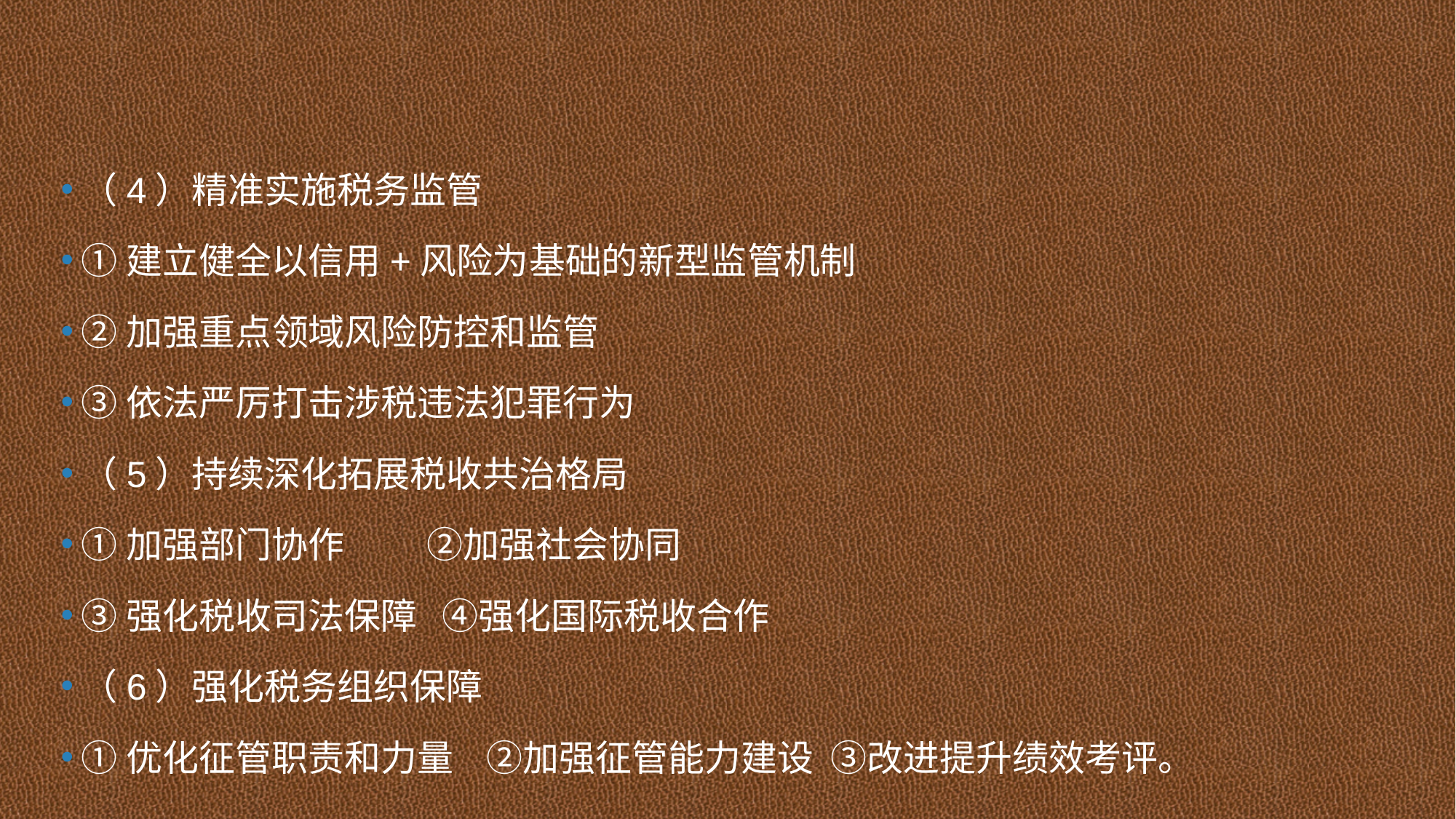

（4）精准实施税务监管
①建立健全以信用+风险为基础的新型监管机制
②加强重点领域风险防控和监管
③依法严厉打击涉税违法犯罪行为
（5）持续深化拓展税收共治格局
①加强部门协作          ②加强社会协同
③强化税收司法保障   ④强化国际税收合作
（6）强化税务组织保障
①优化征管职责和力量    ②加强征管能力建设  ③改进提升绩效考评。